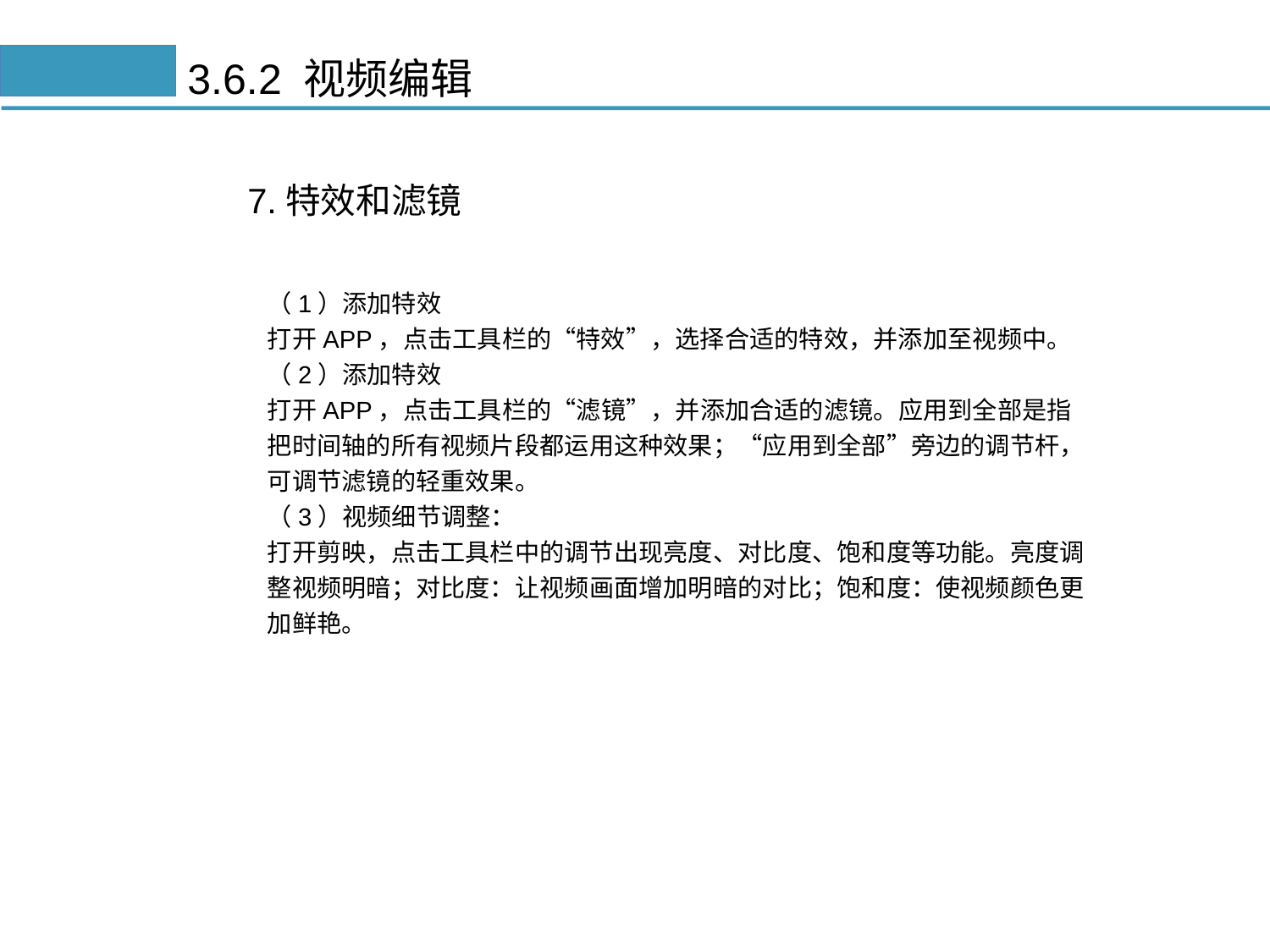

# 3.6.2 视频编辑
7.特效和滤镜
（1）添加特效
打开APP，点击工具栏的“特效”，选择合适的特效，并添加至视频中。
（2）添加特效
打开APP，点击工具栏的“滤镜”，并添加合适的滤镜。应用到全部是指把时间轴的所有视频片段都运用这种效果；“应用到全部”旁边的调节杆，可调节滤镜的轻重效果。
（3）视频细节调整：
打开剪映，点击工具栏中的调节出现亮度、对比度、饱和度等功能。亮度调整视频明暗；对比度：让视频画面增加明暗的对比；饱和度：使视频颜色更加鲜艳。